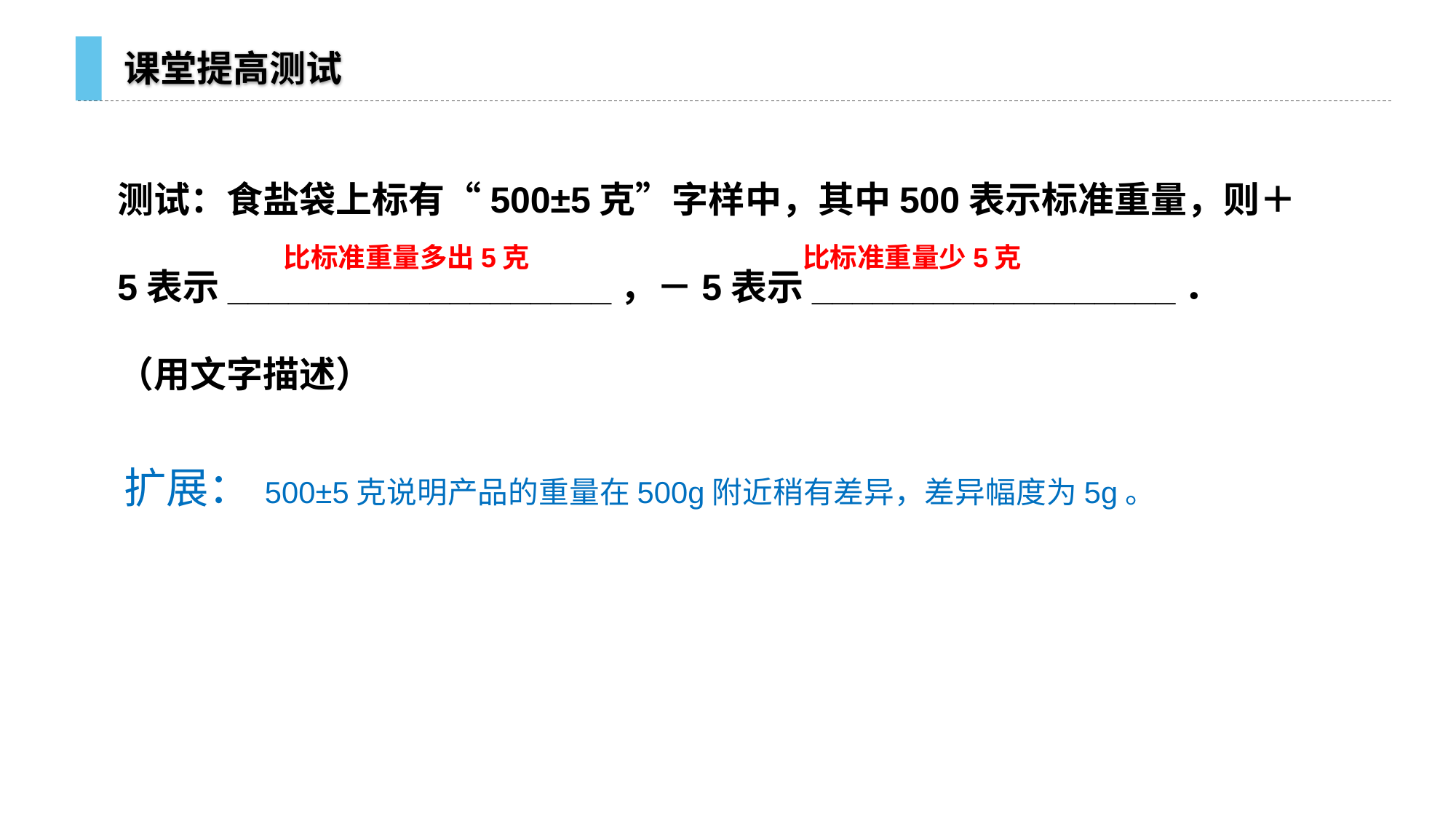

课堂提高测试
测试：食盐袋上标有“500±5克”字样中，其中500表示标准重量，则＋5表示___________________，－5表示__________________．
（用文字描述）
比标准重量多出5克
比标准重量少5克
扩展： 500±5克说明产品的重量在500g附近稍有差异，差异幅度为5g。